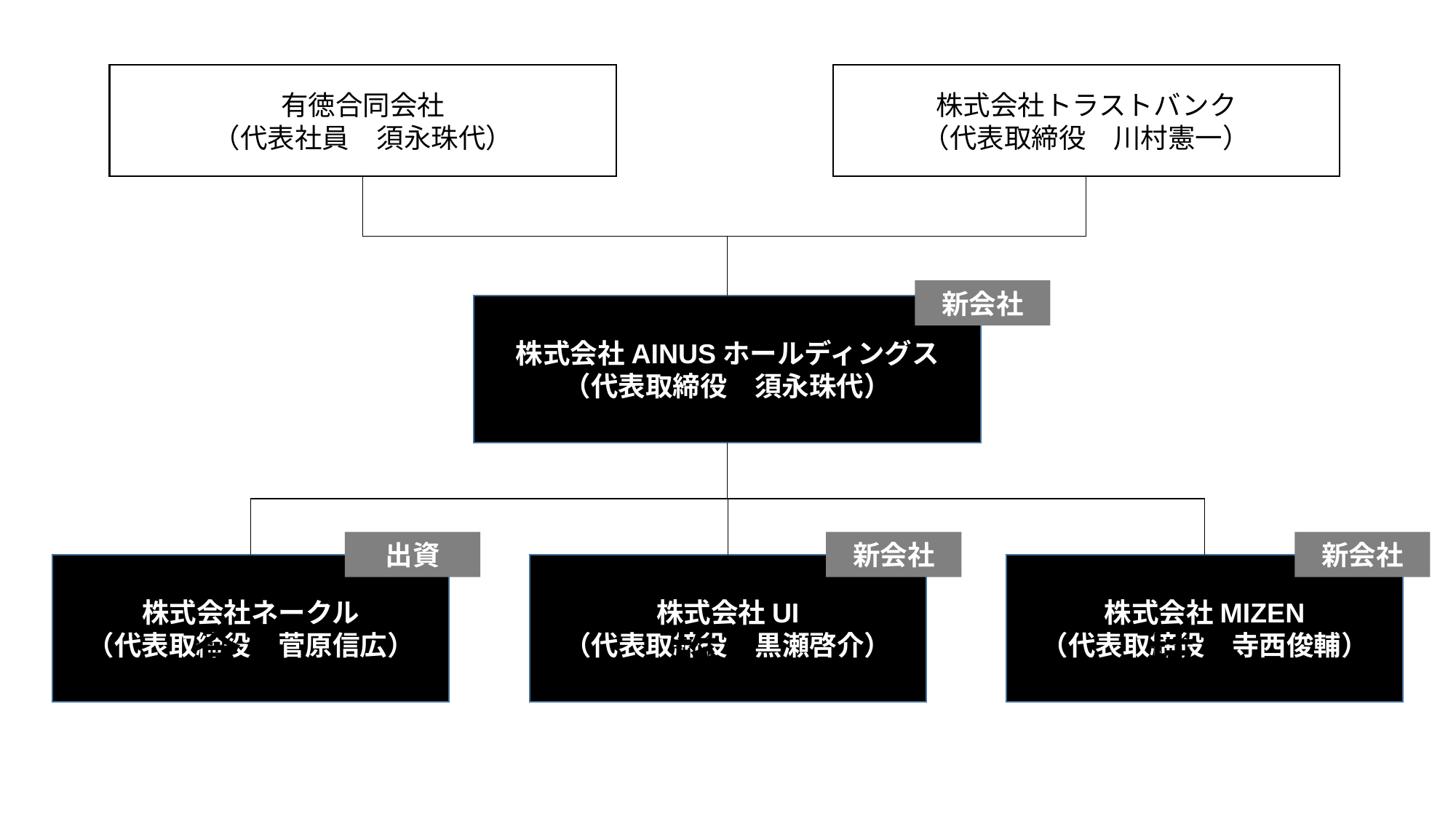

有徳合同会社
（代表社員　須永珠代）
株式会社トラストバンク
（代表取締役　川村憲一）
新会社
株式会社AINUSホールディングス
（代表取締役　須永珠代）
出資
新会社
新会社
株式会社ネークル
（代表取締役　菅原信広）
株式会社UI
（代表取締役　黒瀬啓介）
株式会社MIZEN
（代表取締役　寺西俊輔）
食
旅
技